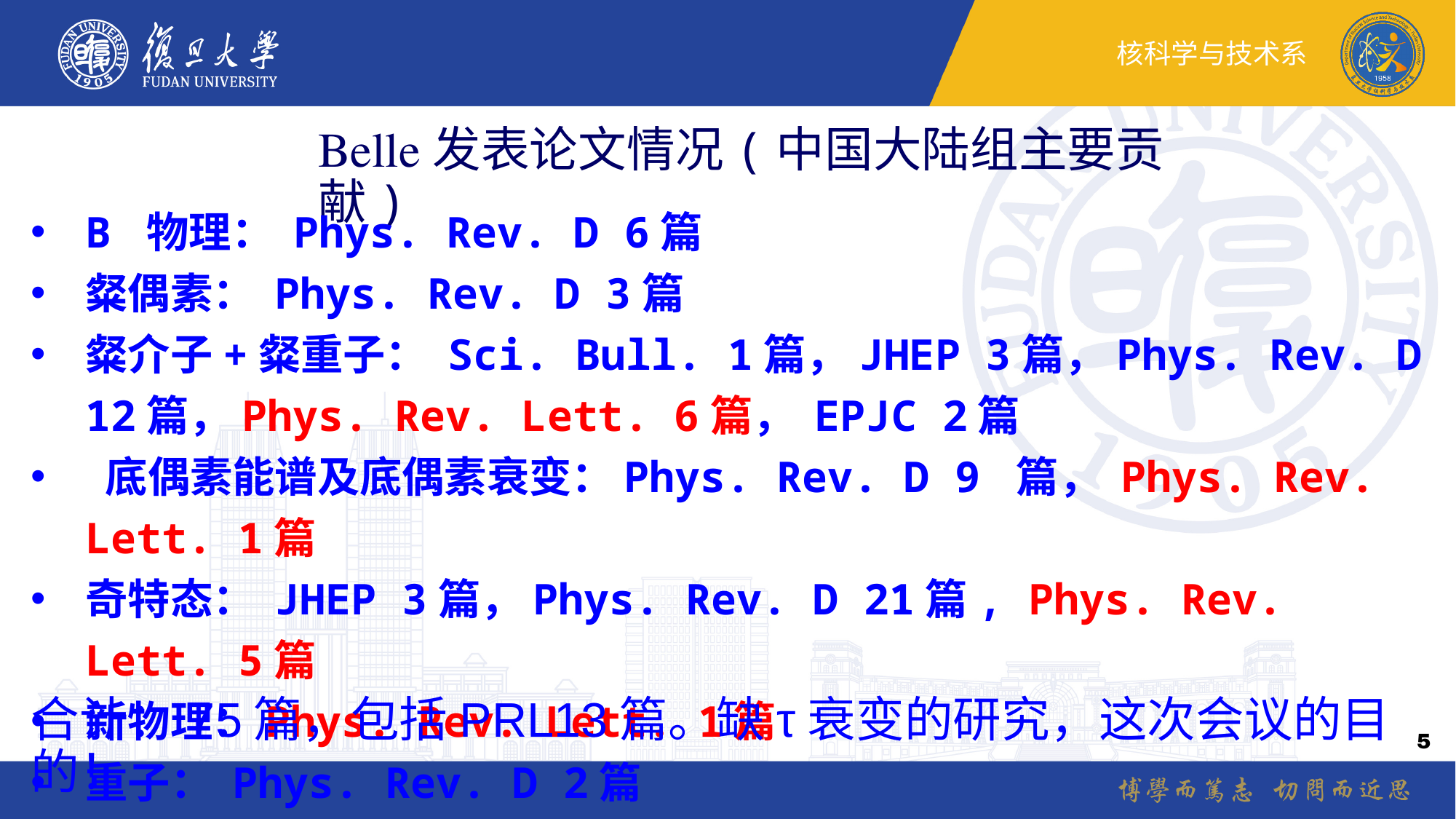

Belle发表论文情况(中国大陆组主要贡献)
B 物理： Phys. Rev. D 6篇
粲偶素： Phys. Rev. D 3篇
粲介子+粲重子： Sci. Bull. 1篇，JHEP 3篇，Phys. Rev. D 12篇，Phys. Rev. Lett. 6篇， EPJC 2篇
 底偶素能谱及底偶素衰变：Phys. Rev. D 9 篇， Phys. Rev. Lett. 1篇
奇特态： JHEP 3篇，Phys. Rev. D 21篇, Phys. Rev. Lett. 5篇
新物理：Phys. Rev. Lett. 1篇
重子： Phys. Rev. D 2篇
合计：75篇，包括PRL13篇。缺τ衰变的研究，这次会议的目的！
5
5